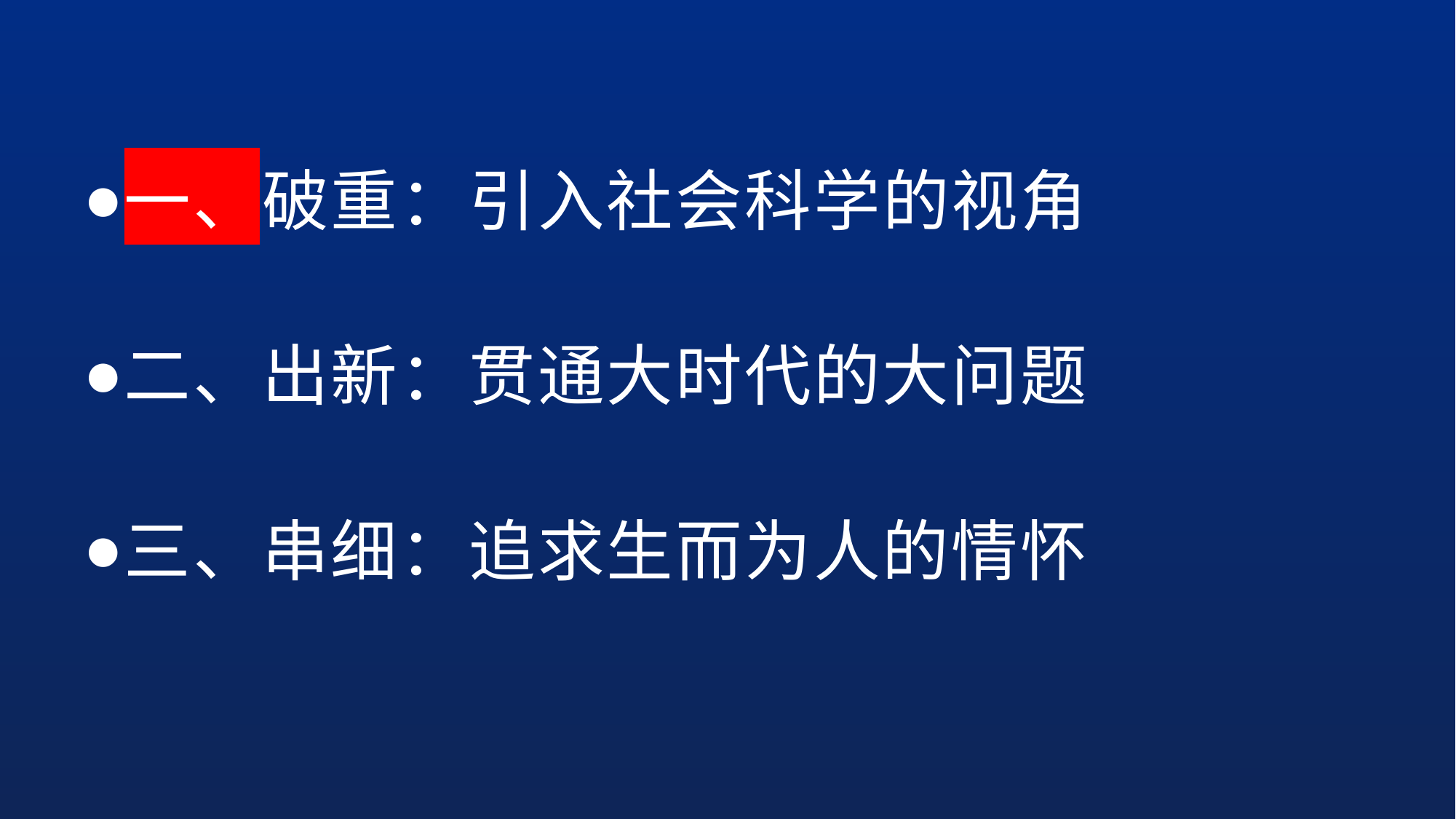

一、破重：引入社会科学的视角
二、出新：贯通大时代的大问题
三、串细：追求生而为人的情怀